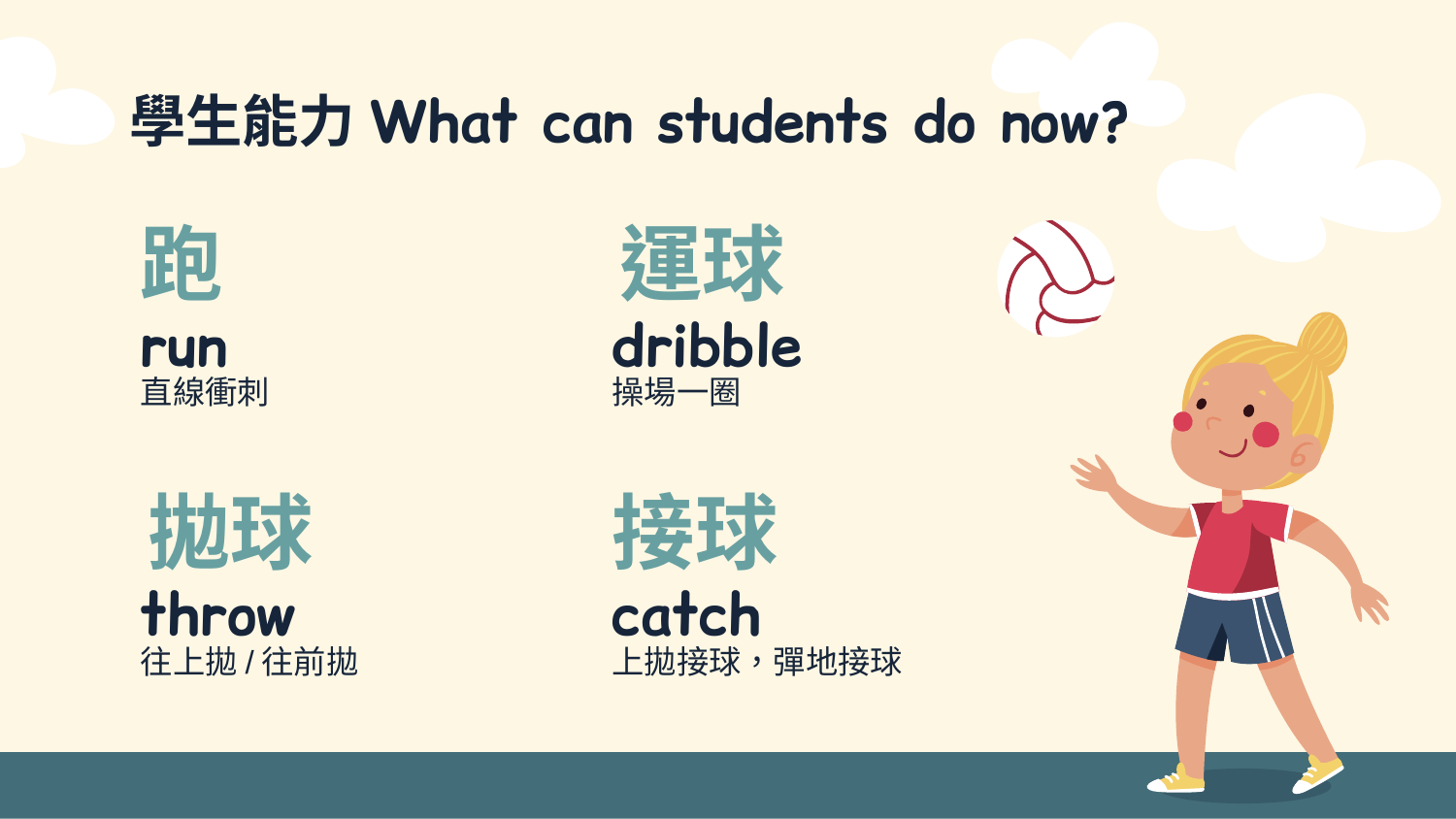

# 學生能力What can students do now?
跑
運球

run
dribble
直線衝刺
操場一圈
拋球
接球
throw
catch
往上拋/往前拋
上拋接球，彈地接球